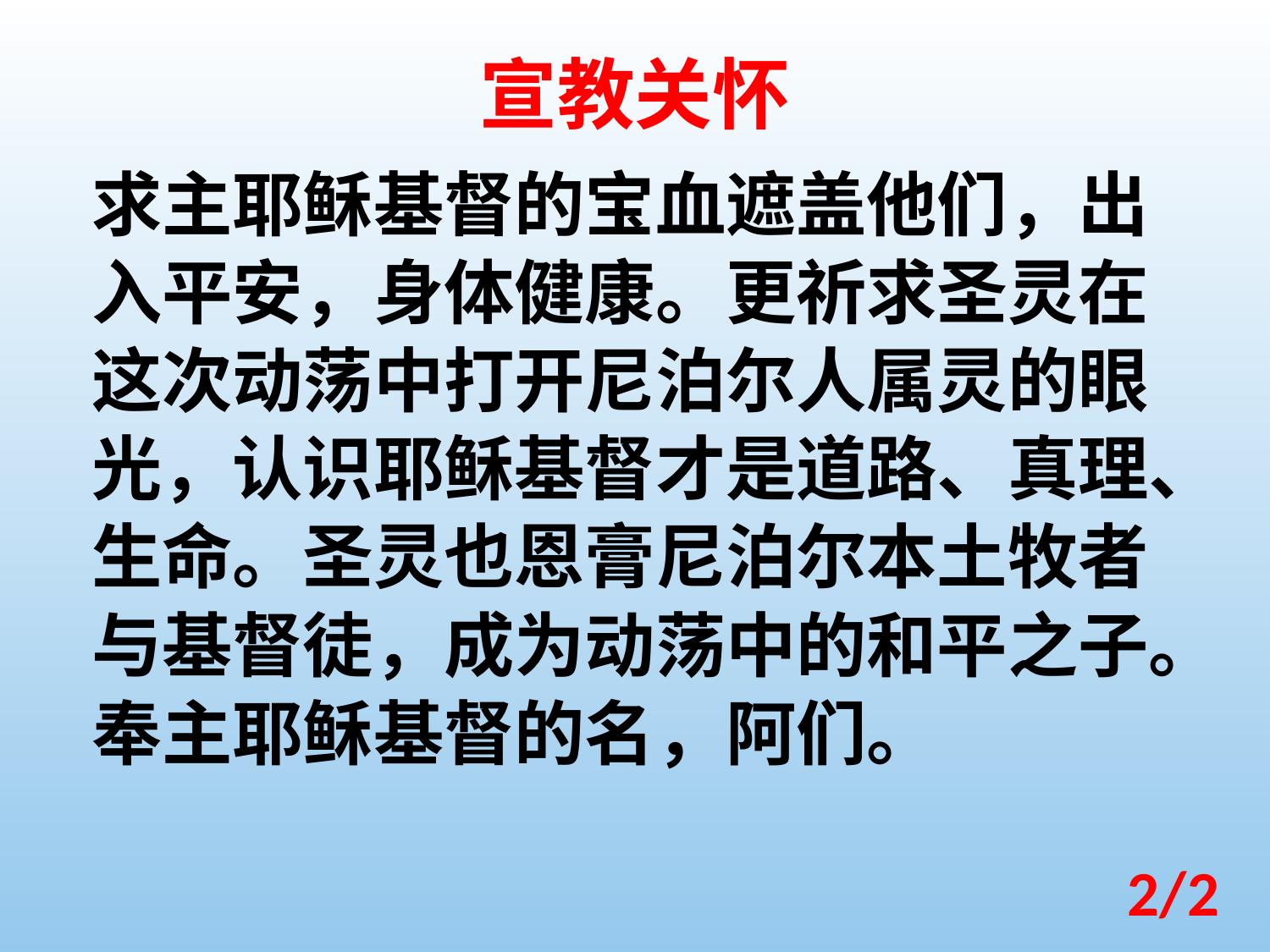

宣教关怀
求主耶稣基督的宝血遮盖他们，出入平安，身体健康。更祈求圣灵在这次动荡中打开尼泊尔人属灵的眼光，认识耶稣基督才是道路、真理、生命。圣灵也恩膏尼泊尔本土牧者与基督徒，成为动荡中的和平之子。奉主耶稣基督的名，阿们。
2/2